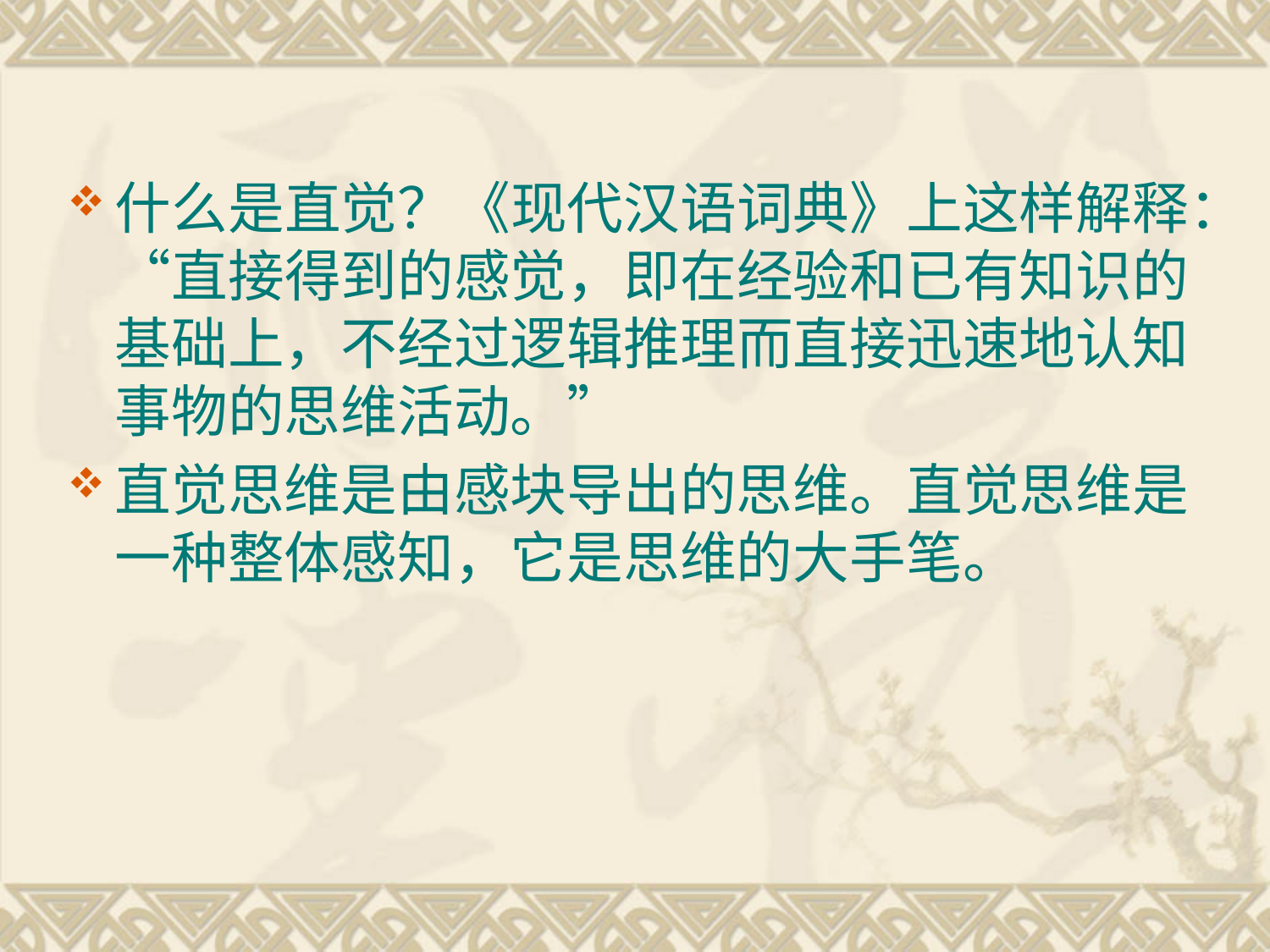

什么是直觉？《现代汉语词典》上这样解释：“直接得到的感觉，即在经验和已有知识的基础上，不经过逻辑推理而直接迅速地认知事物的思维活动。”
直觉思维是由感块导出的思维。直觉思维是一种整体感知，它是思维的大手笔。